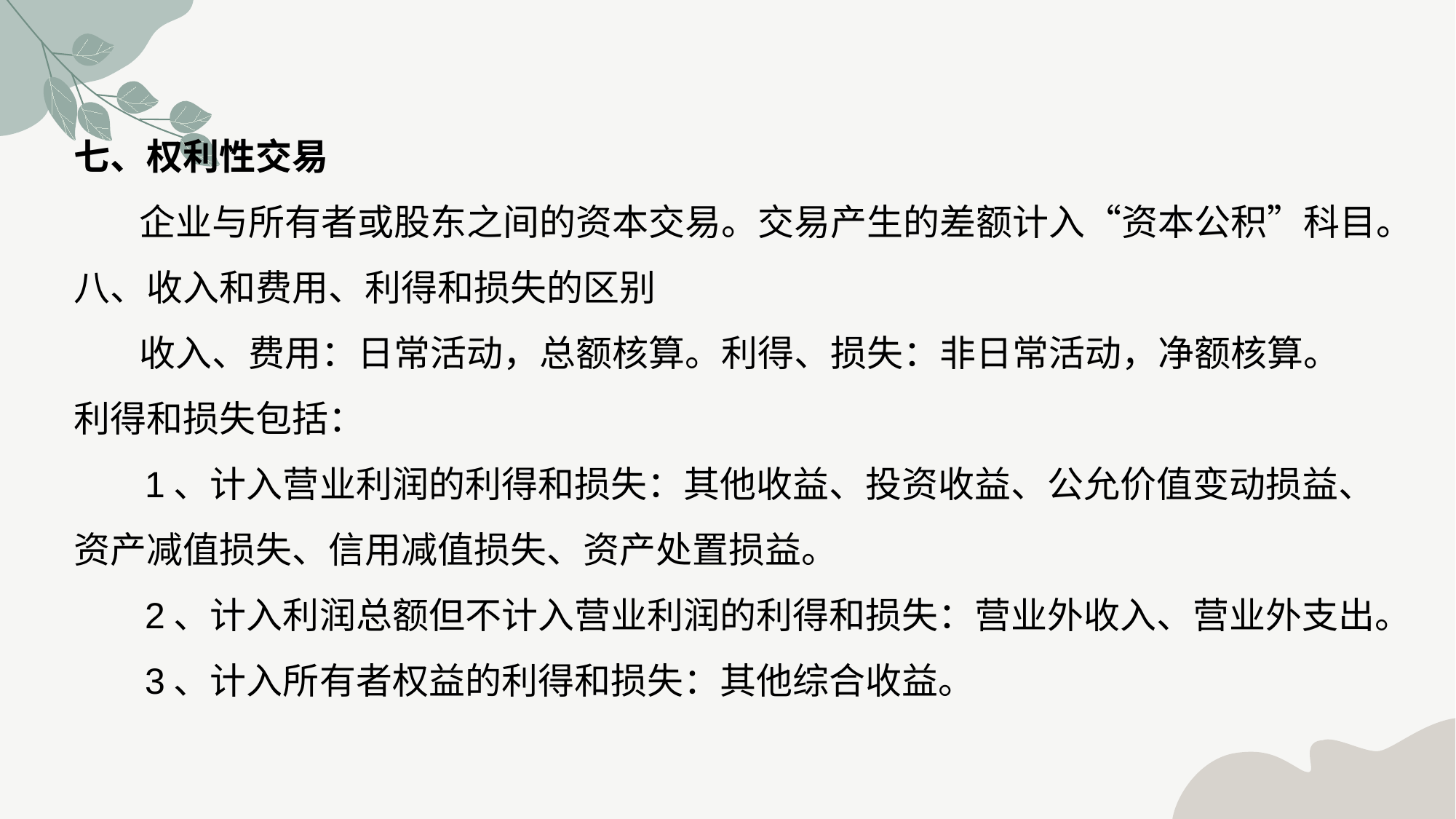

七、权利性交易
       企业与所有者或股东之间的资本交易。交易产生的差额计入“资本公积”科目。八、收入和费用、利得和损失的区别
       收入、费用：日常活动，总额核算。利得、损失：非日常活动，净额核算。利得和损失包括：
       1、计入营业利润的利得和损失：其他收益、投资收益、公允价值变动损益、资产减值损失、信用减值损失、资产处置损益。
       2、计入利润总额但不计入营业利润的利得和损失：营业外收入、营业外支出。
       3、计入所有者权益的利得和损失：其他综合收益。